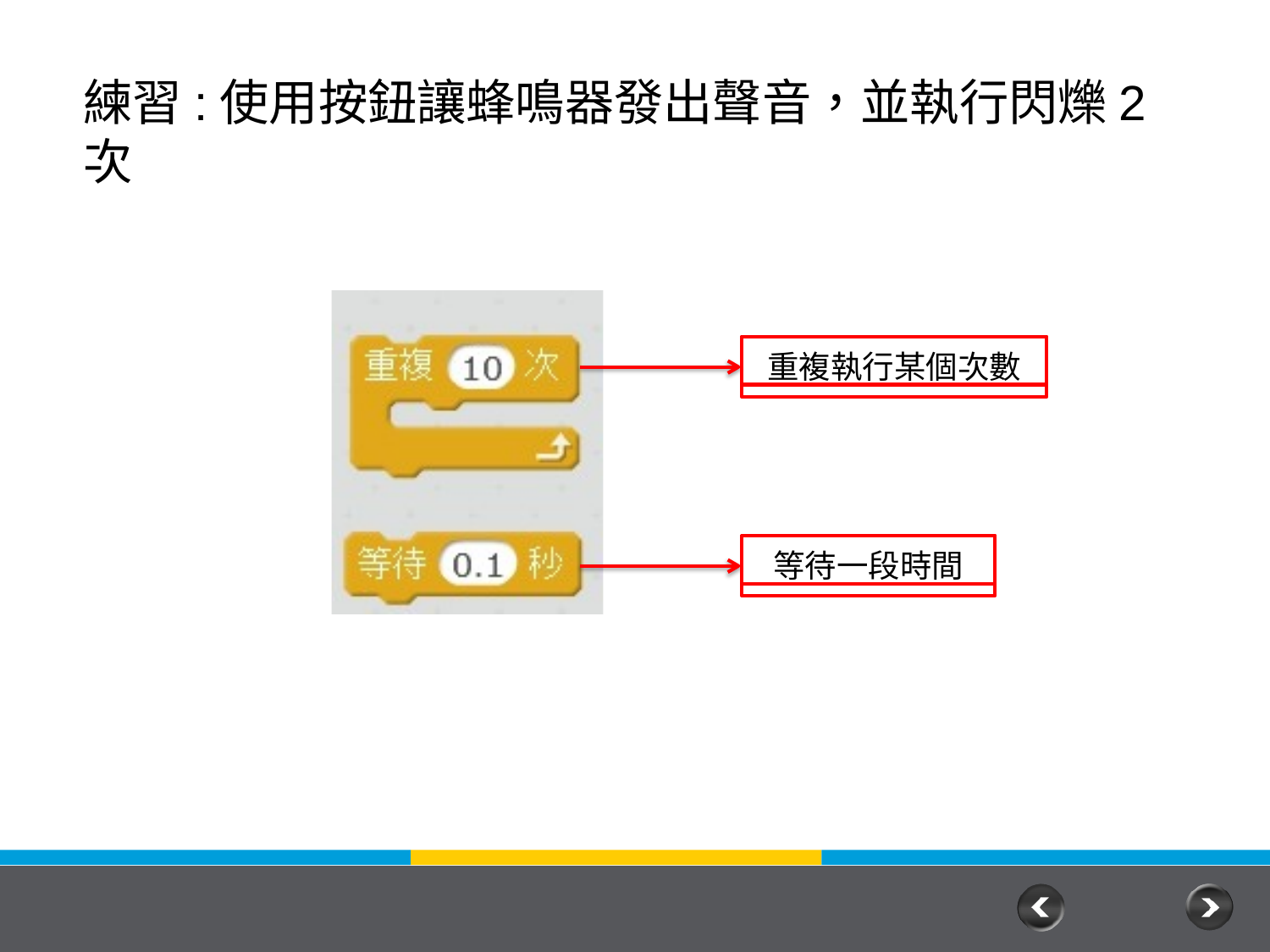

# 練習:使用按鈕讓蜂鳴器發出聲音，並執行閃爍2次

重複執行某個次數

等待一段時間

31